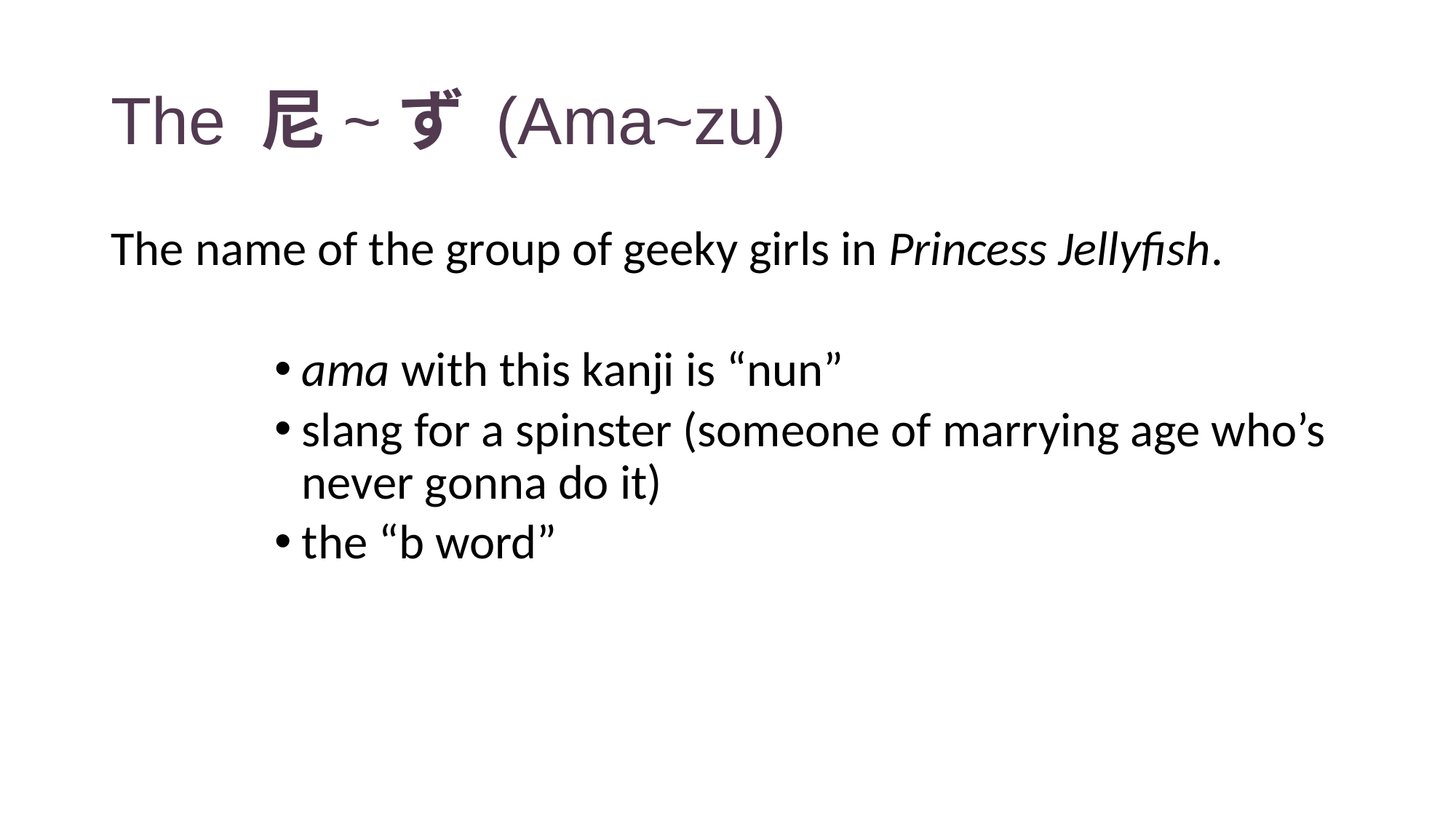

# The 尼~ず (Ama~zu)
The name of the group of geeky girls in Princess Jellyfish.

ama with this kanji is “nun”
slang for a spinster (someone of marrying age who’s never gonna do it)
the “b word”